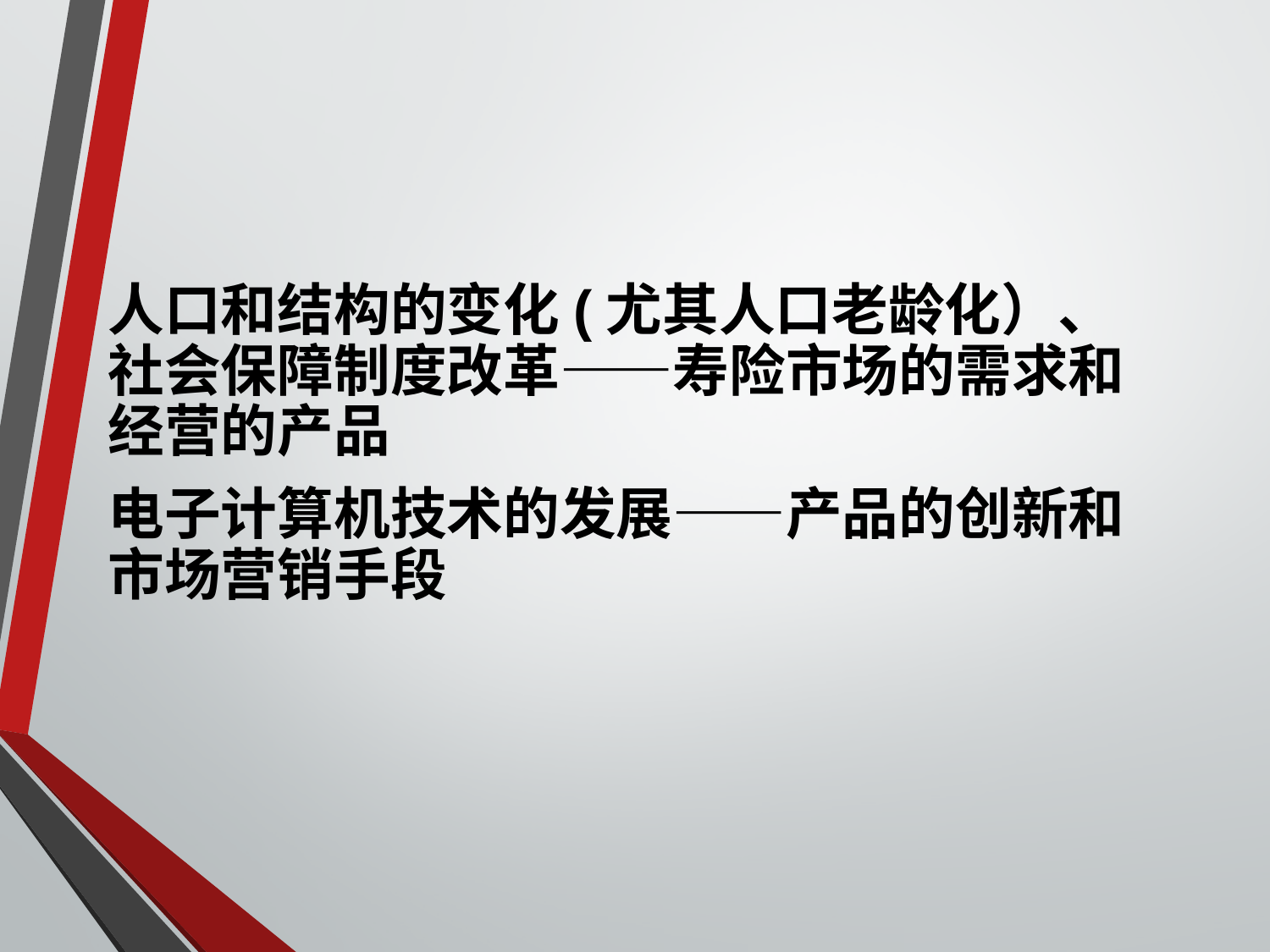

人口和结构的变化(尤其人口老龄化）、社会保障制度改革——寿险市场的需求和经营的产品
电子计算机技术的发展——产品的创新和市场营销手段